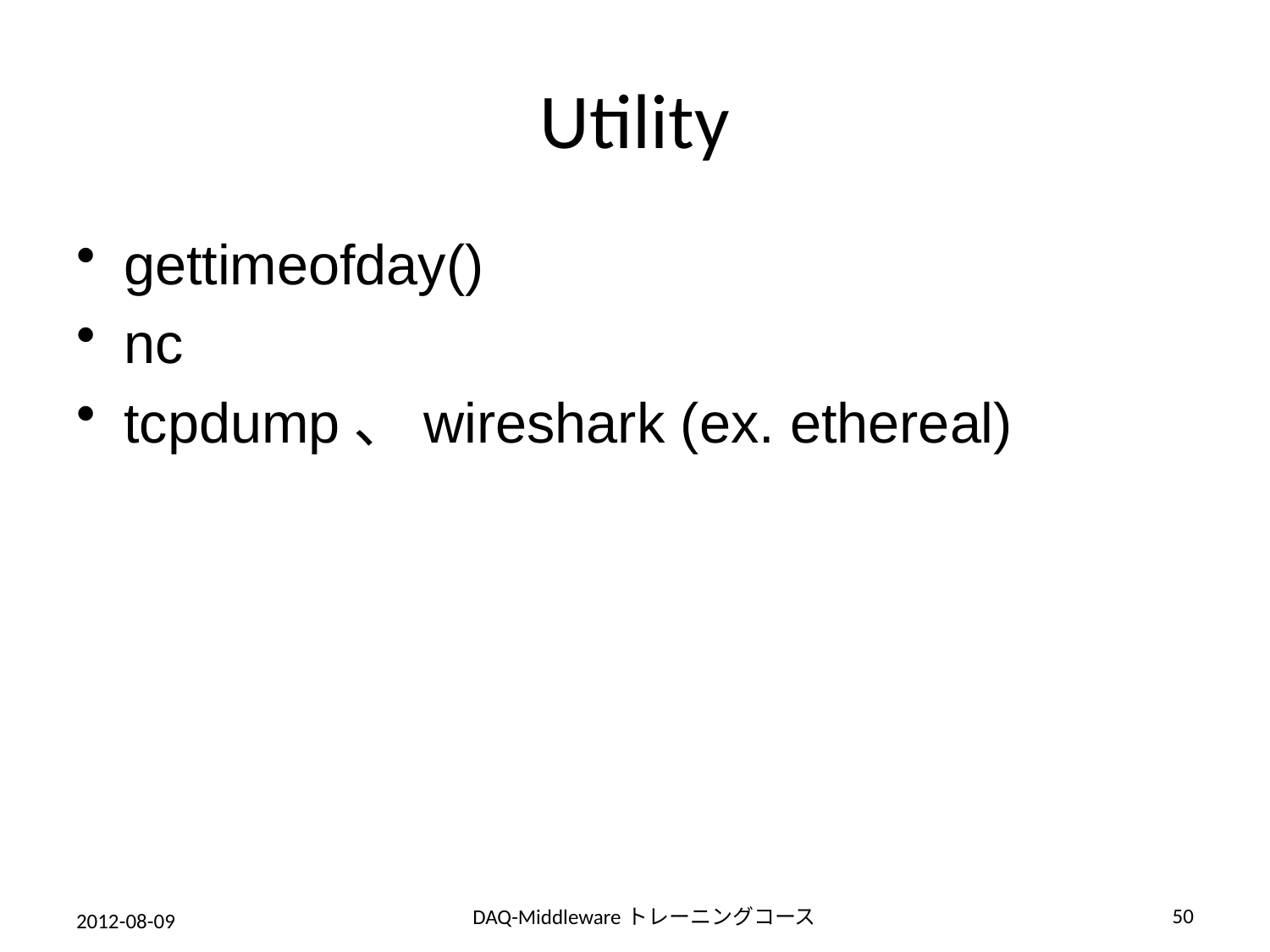

# Utility
gettimeofday()
nc
tcpdump、wireshark (ex. ethereal)
50
DAQ-Middlewareトレーニングコース
2012-08-09